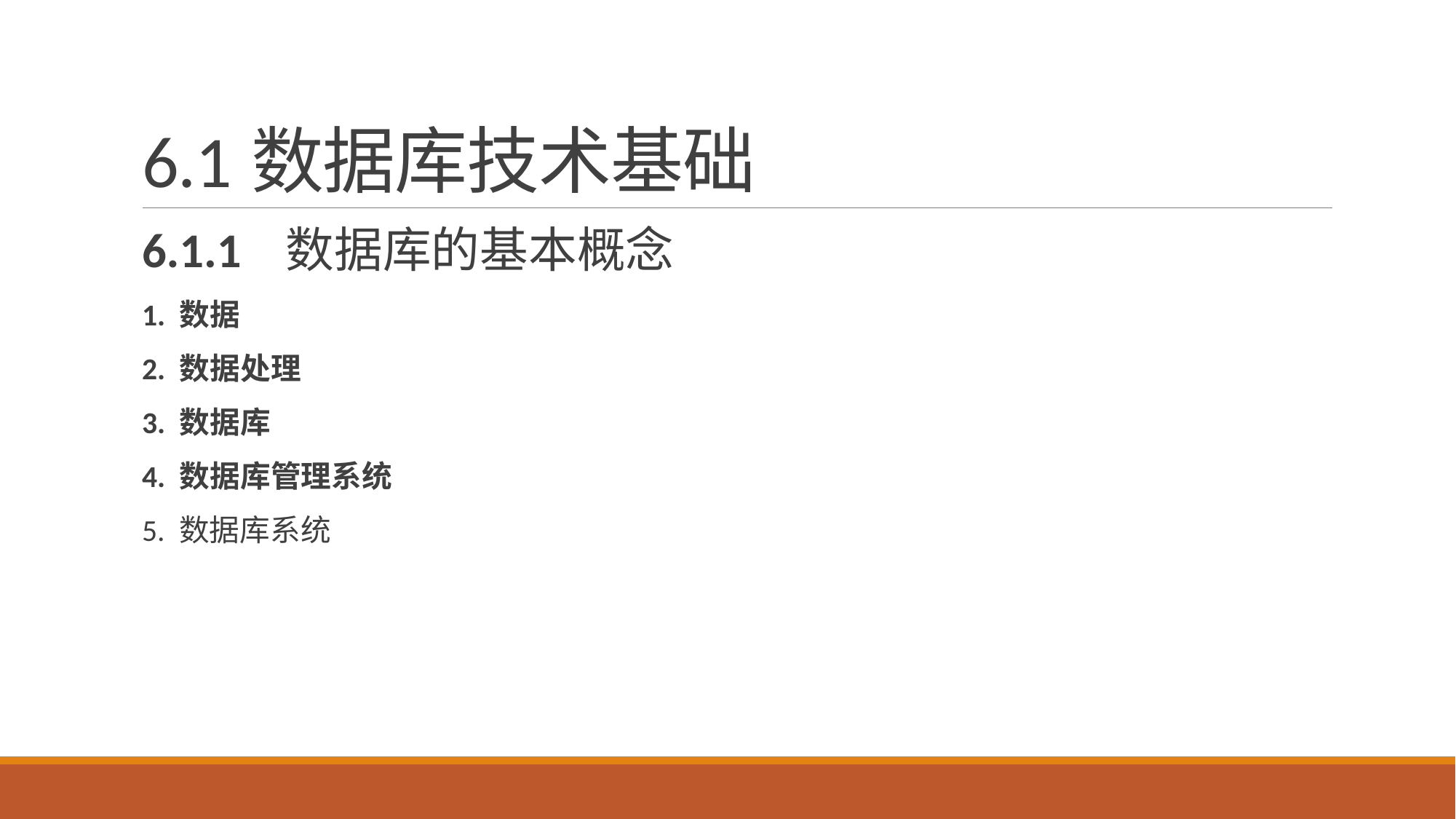

# 6.1	数据库技术基础
6.1.1   数据库的基本概念
1. 数据
2. 数据处理
3. 数据库
4. 数据库管理系统
5. 数据库系统